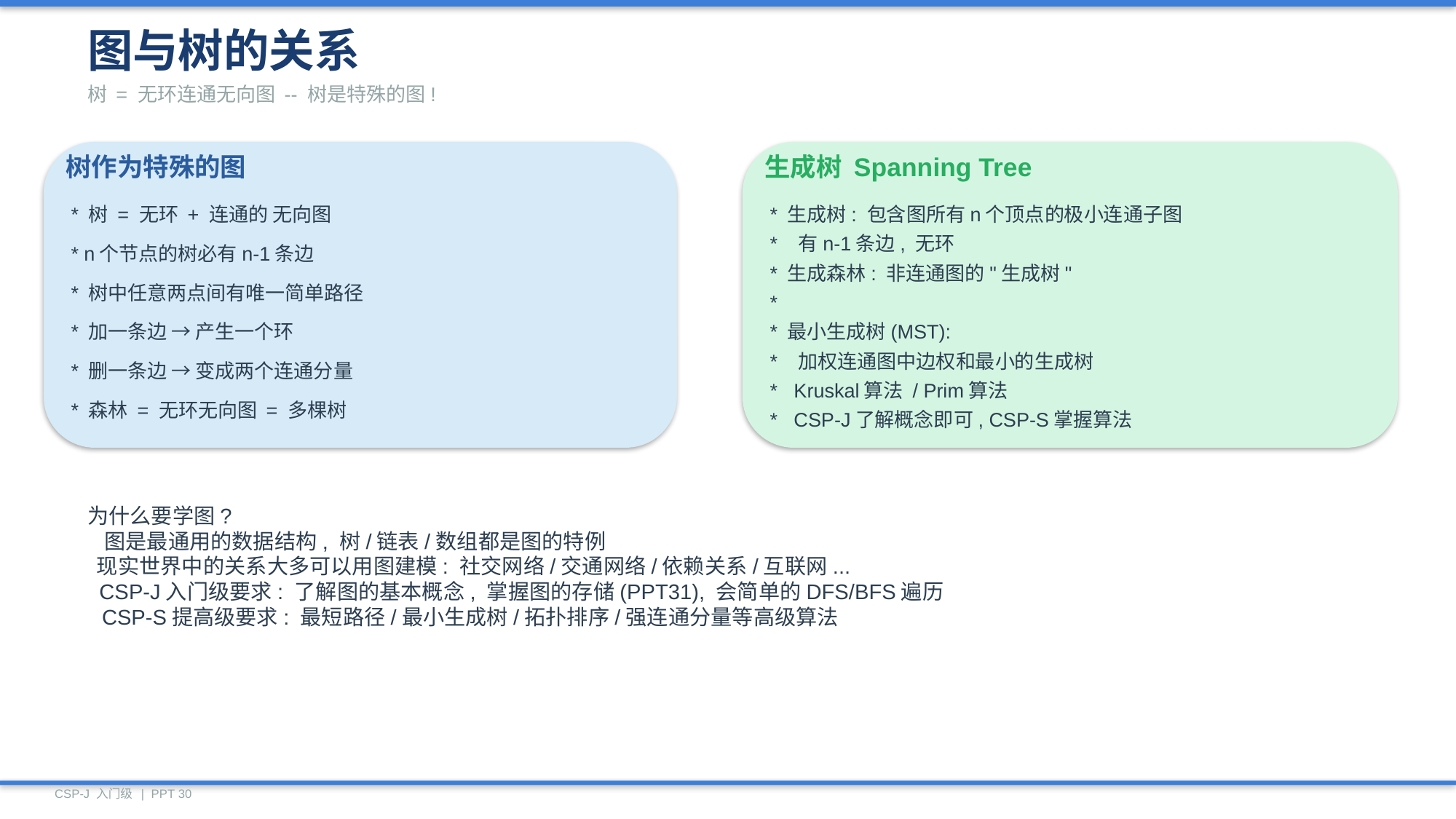

图与树的关系
树 = 无环连通无向图 -- 树是特殊的图!

树作为特殊的图
生成树 Spanning Tree
* 树 = 无环 + 连通的 无向图
* 生成树: 包含图所有n个顶点的极小连通子图
*   有n-1条边, 无环
* n个节点的树必有n-1条边
* 生成森林: 非连通图的"生成树"
* 树中任意两点间有唯一简单路径
*
* 加一条边 → 产生一个环
* 最小生成树(MST):
*   加权连通图中边权和最小的生成树
* 删一条边 → 变成两个连通分量
*   Kruskal算法 / Prim算法
* 森林 = 无环无向图 = 多棵树
*   CSP-J了解概念即可, CSP-S掌握算法
为什么要学图?
  图是最通用的数据结构, 树/链表/数组都是图的特例
  现实世界中的关系大多可以用图建模: 社交网络/交通网络/依赖关系/互联网...
  CSP-J入门级要求: 了解图的基本概念, 掌握图的存储(PPT31), 会简单的DFS/BFS遍历
  CSP-S提高级要求: 最短路径/最小生成树/拓扑排序/强连通分量等高级算法

CSP-J 入门级  |  PPT 30